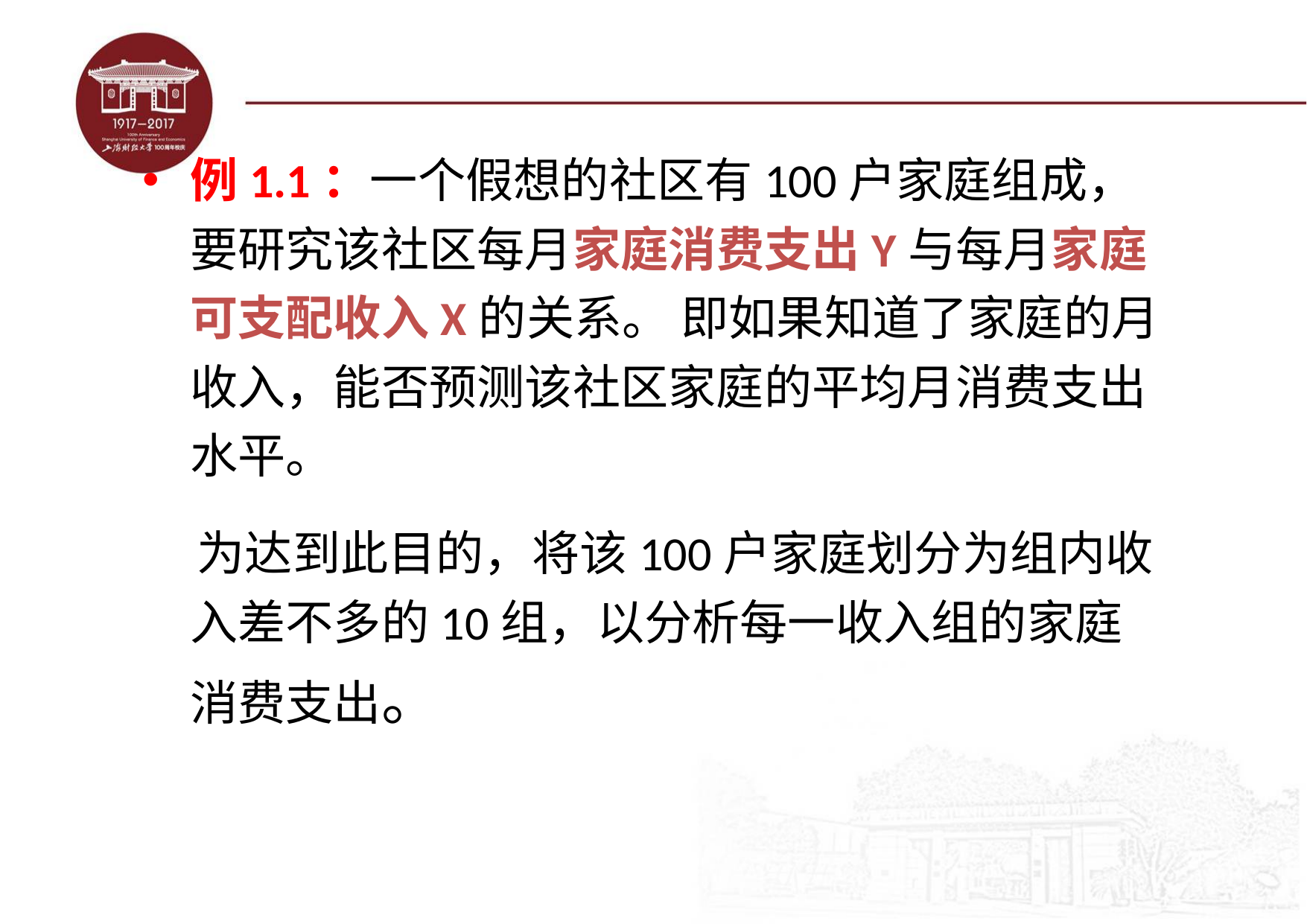

例1.1：一个假想的社区有100户家庭组成，要研究该社区每月家庭消费支出Y与每月家庭可支配收入X的关系。 即如果知道了家庭的月收入，能否预测该社区家庭的平均月消费支出水平。
    为达到此目的，将该100户家庭划分为组内收入差不多的10组，以分析每一收入组的家庭消费支出。